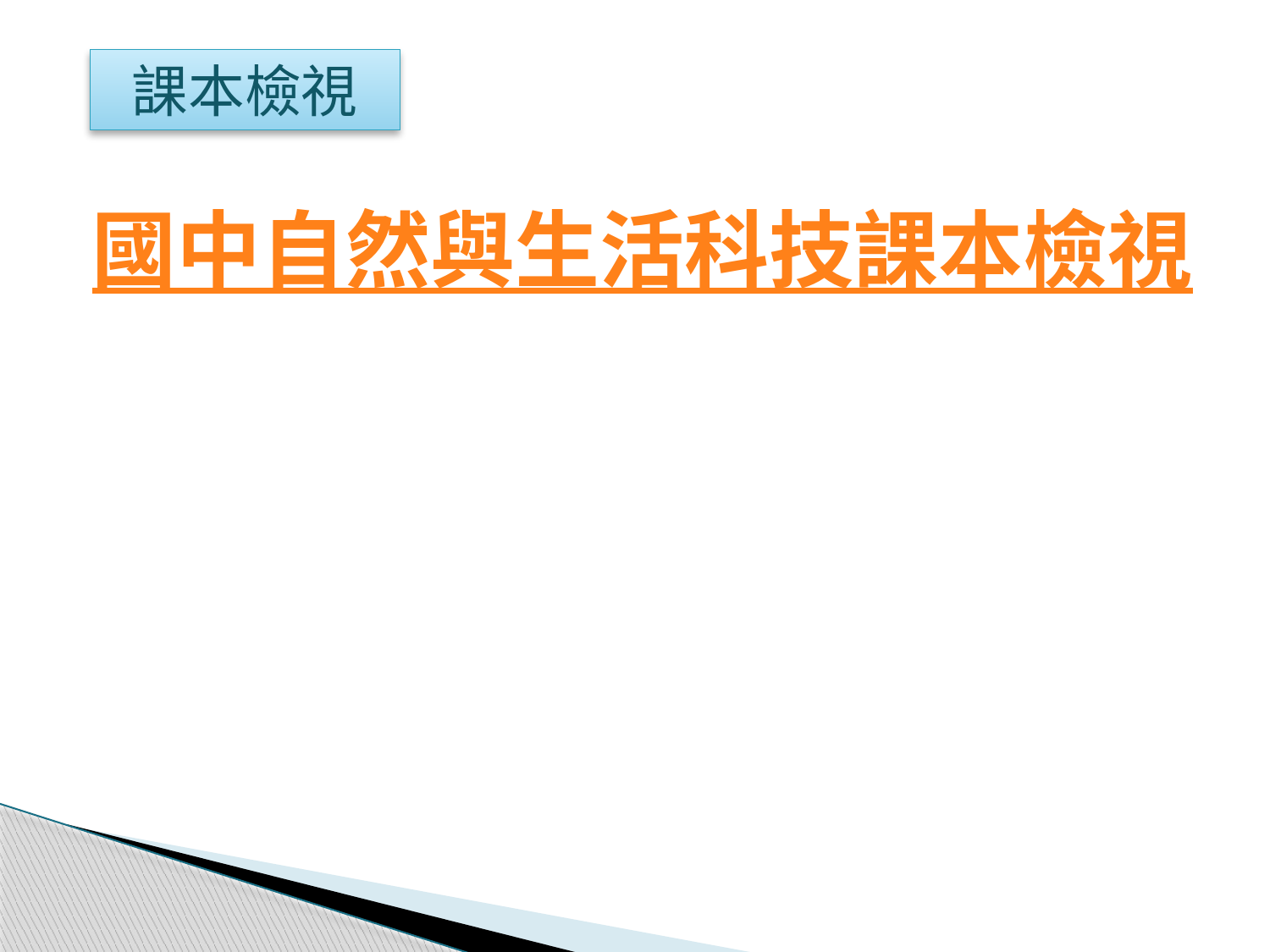

課本檢視
# 國中自然與生活科技課本檢視
在三本課本中所出現的12個科學家中，竟只有一個是女姓！